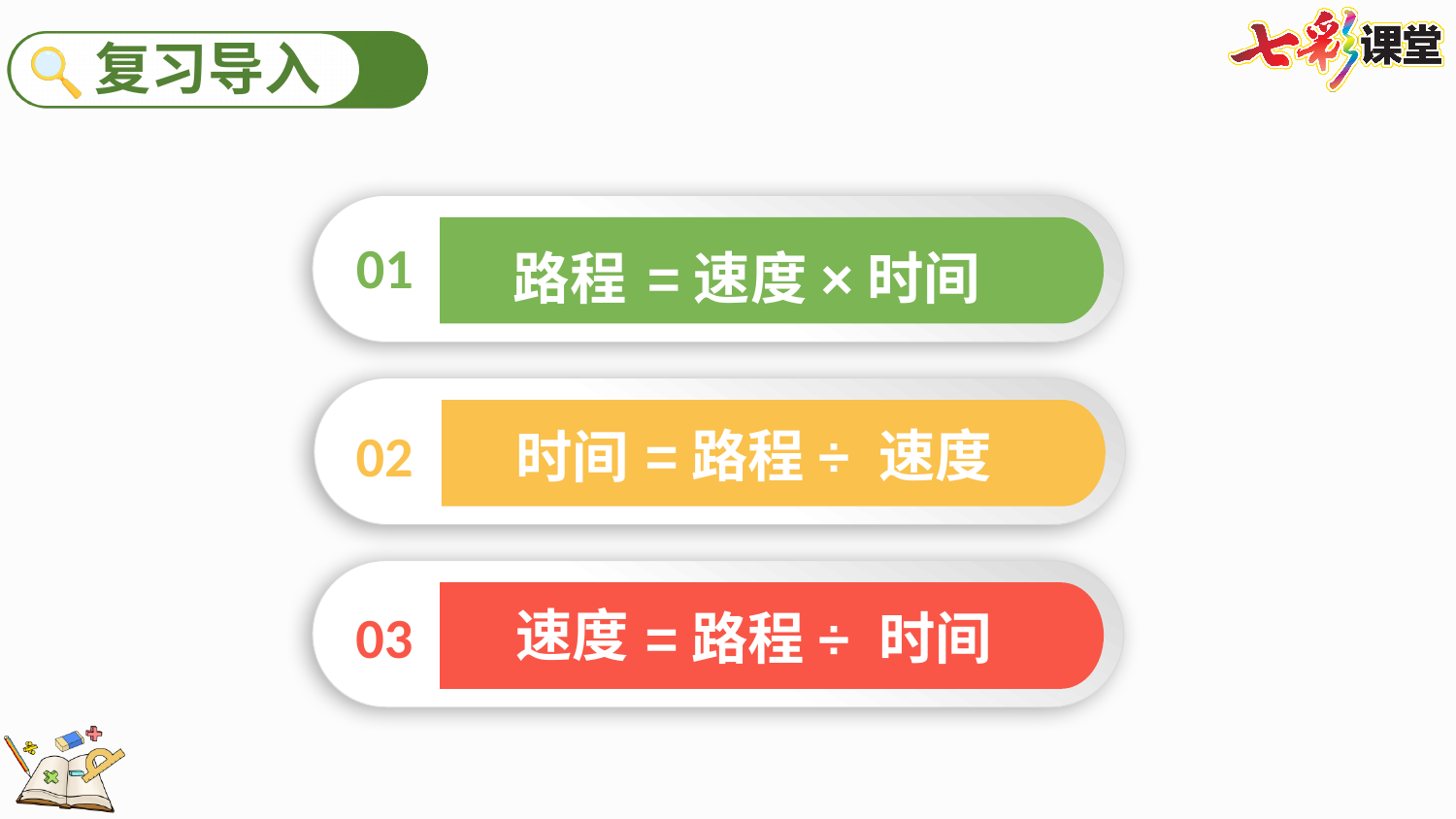

01
=速度×时间
路程

02
=路程÷ 速度
时间

03
=路程÷ 时间
速度